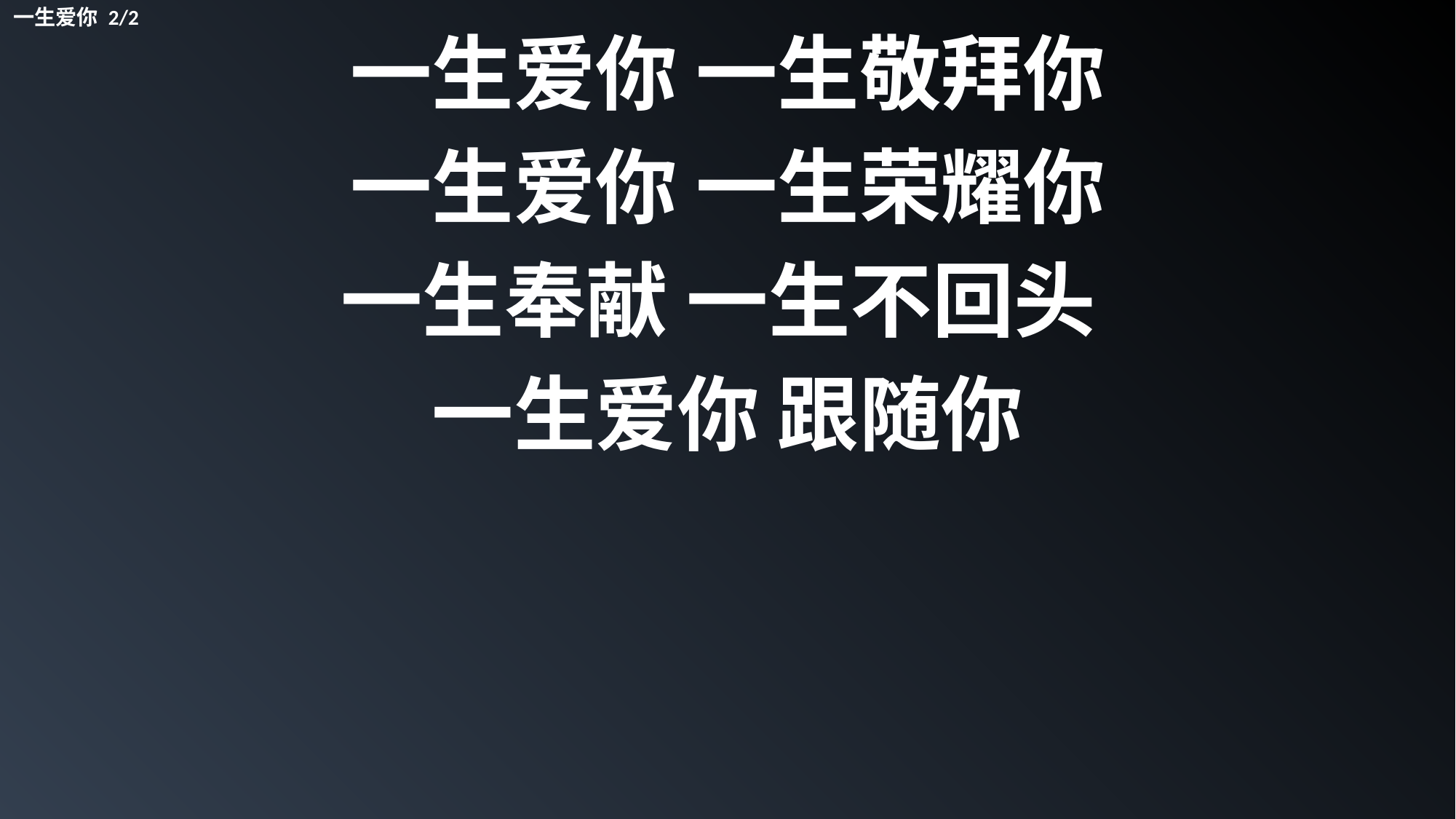

一生爱你 2/2
一生爱你 一生敬拜你
一生爱你 一生荣耀你
一生奉献 一生不回头
一生爱你 跟随你